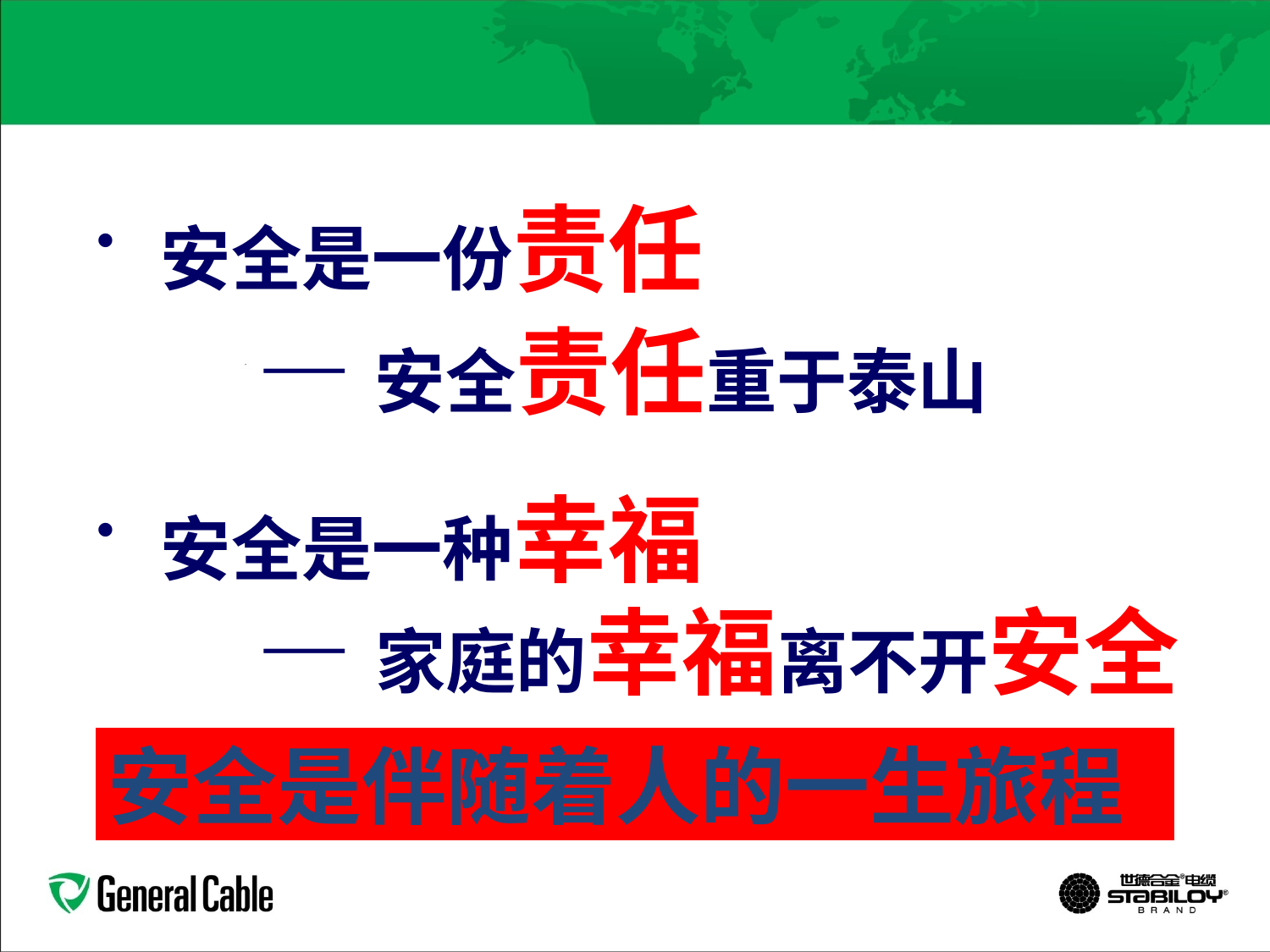

安全是一份责任
—安全责任重于泰山
安全是一种幸福
—家庭的幸福离不开安全
安全是伴随着人的一生旅程